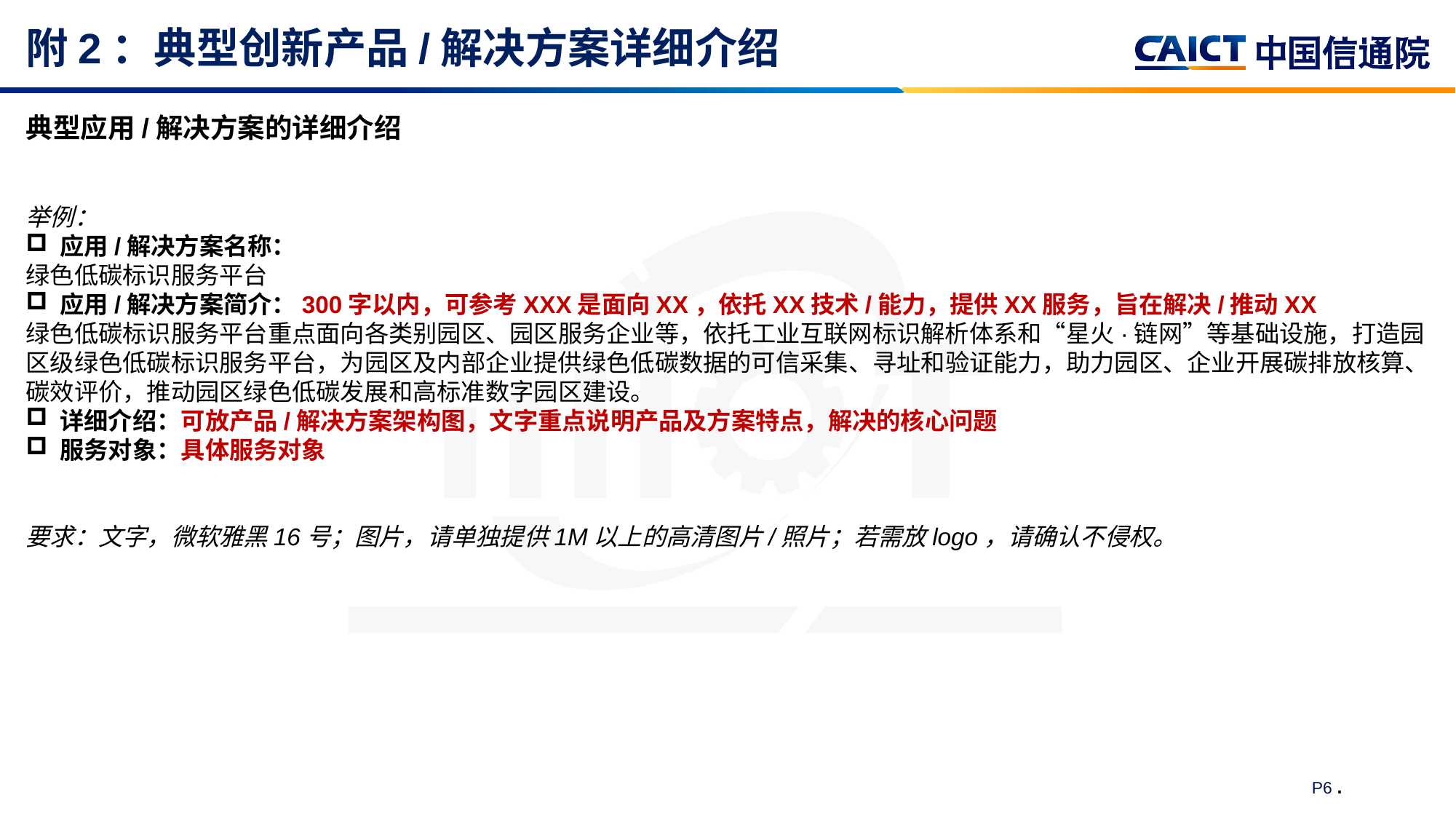

# 附2：典型创新产品/解决方案详细介绍
典型应用/解决方案的详细介绍

举例：
应用/解决方案名称：
绿色低碳标识服务平台
应用/解决方案简介：300字以内，可参考XXX是面向XX，依托XX技术/能力，提供XX服务，旨在解决/推动XX
绿色低碳标识服务平台重点面向各类别园区、园区服务企业等，依托工业互联网标识解析体系和“星火·链网”等基础设施，打造园区级绿色低碳标识服务平台，为园区及内部企业提供绿色低碳数据的可信采集、寻址和验证能力，助力园区、企业开展碳排放核算、碳效评价，推动园区绿色低碳发展和高标准数字园区建设。
详细介绍：可放产品/解决方案架构图，文字重点说明产品及方案特点，解决的核心问题
服务对象：具体服务对象

要求：文字，微软雅黑16号；图片，请单独提供1M以上的高清图片/照片；若需放logo，请确认不侵权。